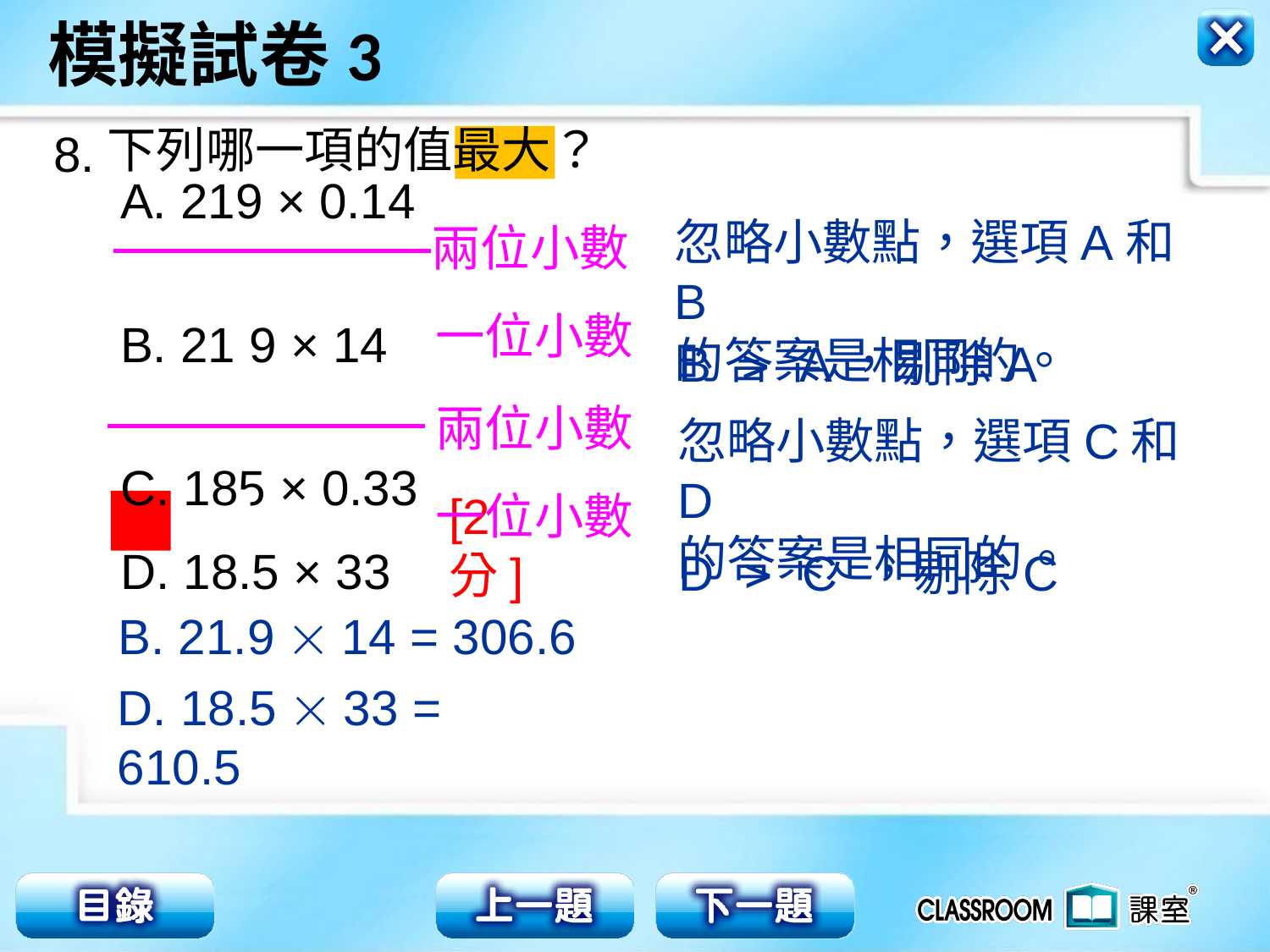

下列哪一項的值最大？
8.

忽略小數點，選項A和B
的答案是相同的。
兩位小數
A. 219 × 0.14
B. 21.9 × 14
C. 185 × 0.33
D. 18.5 × 33

一位小數

B > A，剔除A
兩位小數
忽略小數點，選項C和D
的答案是相同的。

一位小數
[2分]

D > C ，剔除C
B. 21.9 × 14 = 306.6
D. 18.5 × 33 = 610.5